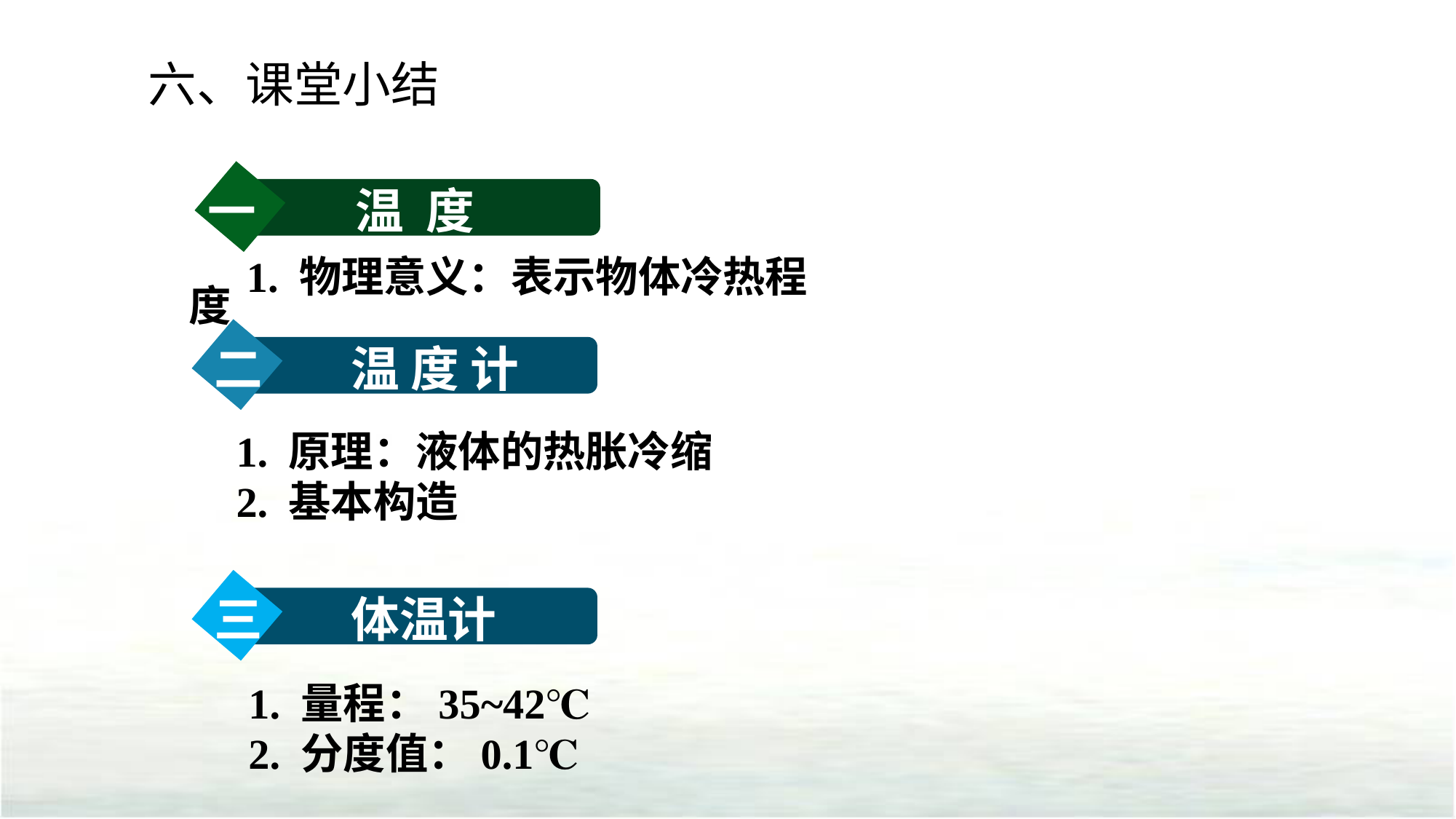

六、课堂小结

一         温  度
     1. 物理意义：表示物体冷热程度

二        温 度 计
1. 原理：液体的热胀冷缩
2. 基本构造

三        体温计
1. 量程：35~42℃
2. 分度值：0.1℃